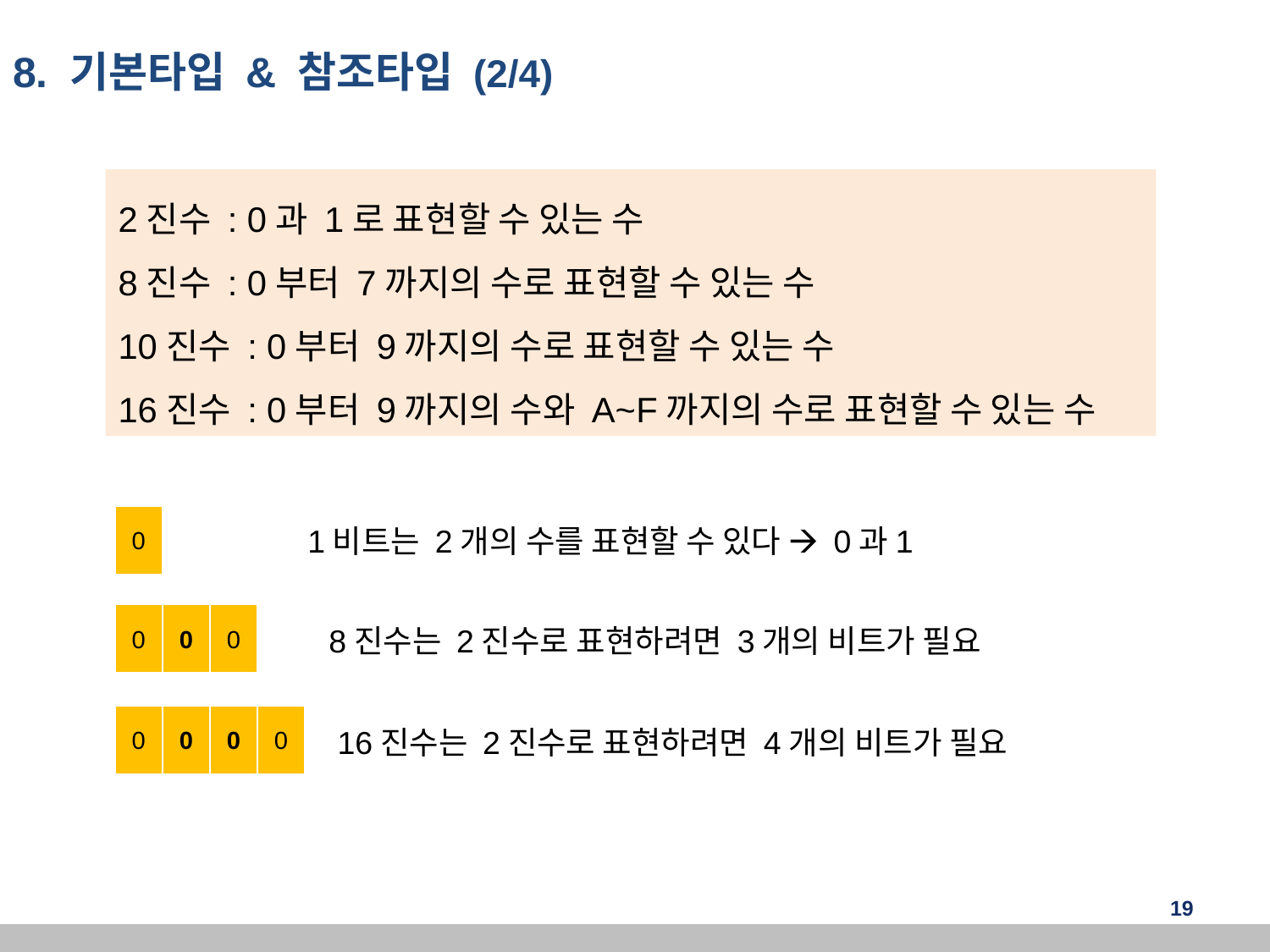

8. 기본타입 & 참조타입 (2/4)
2진수 : 0과 1로 표현할 수 있는 수
8진수 : 0부터 7까지의 수로 표현할 수 있는 수
10진수 : 0부터 9까지의 수로 표현할 수 있는 수
16진수 : 0부터 9까지의 수와 A~F까지의 수로 표현할 수 있는 수
| 0 |
| --- |
         1비트는 2개의 수를 표현할 수 있다 🡪 0과1
| 0 | 0 | 0 |
| --- | --- | --- |
   8진수는 2진수로 표현하려면 3개의 비트가 필요
| 0 | 0 | 0 | 0 |
| --- | --- | --- | --- |
16진수는 2진수로 표현하려면 4개의 비트가 필요
19